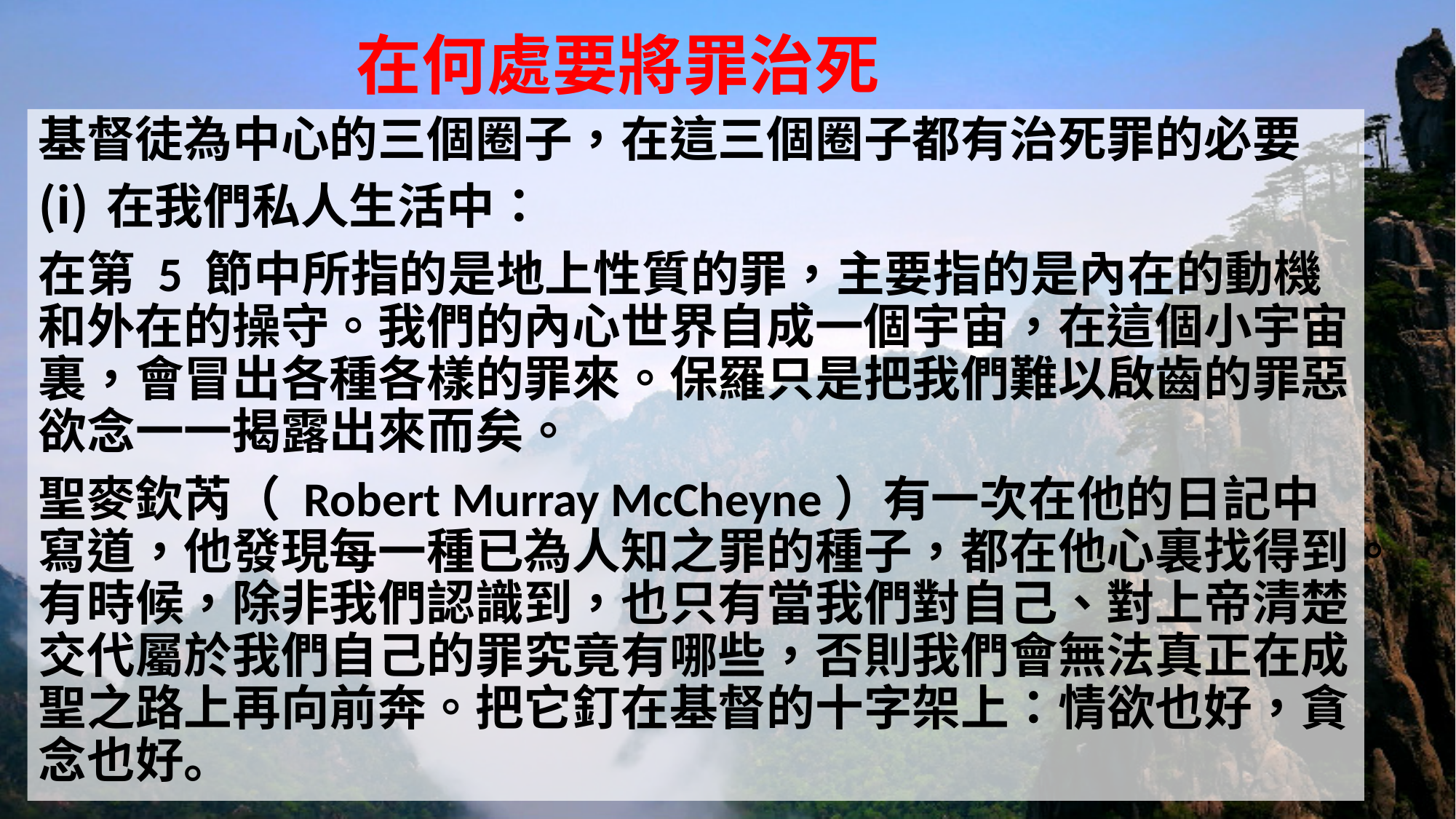

# 在何處要將罪治死
基督徒為中心的三個圈子，在這三個圈子都有治死罪的必要
在我們私人生活中：
在第 5 節中所指的是地上性質的罪，主要指的是內在的動機和外在的操守。我們的內心世界自成一個宇宙，在這個小宇宙裏，會冒出各種各樣的罪來。保羅只是把我們難以啟齒的罪惡欲念一一揭露出來而矣。
聖麥欽芮（ Robert Murray McCheyne）有一次在他的日記中寫道，他發現每一種已為人知之罪的種子，都在他心裏找得到。有時候，除非我們認識到，也只有當我們對自己、對上帝清楚交代屬於我們自己的罪究竟有哪些，否則我們會無法真正在成聖之路上再向前奔。把它釘在基督的十字架上：情欲也好，貪念也好。